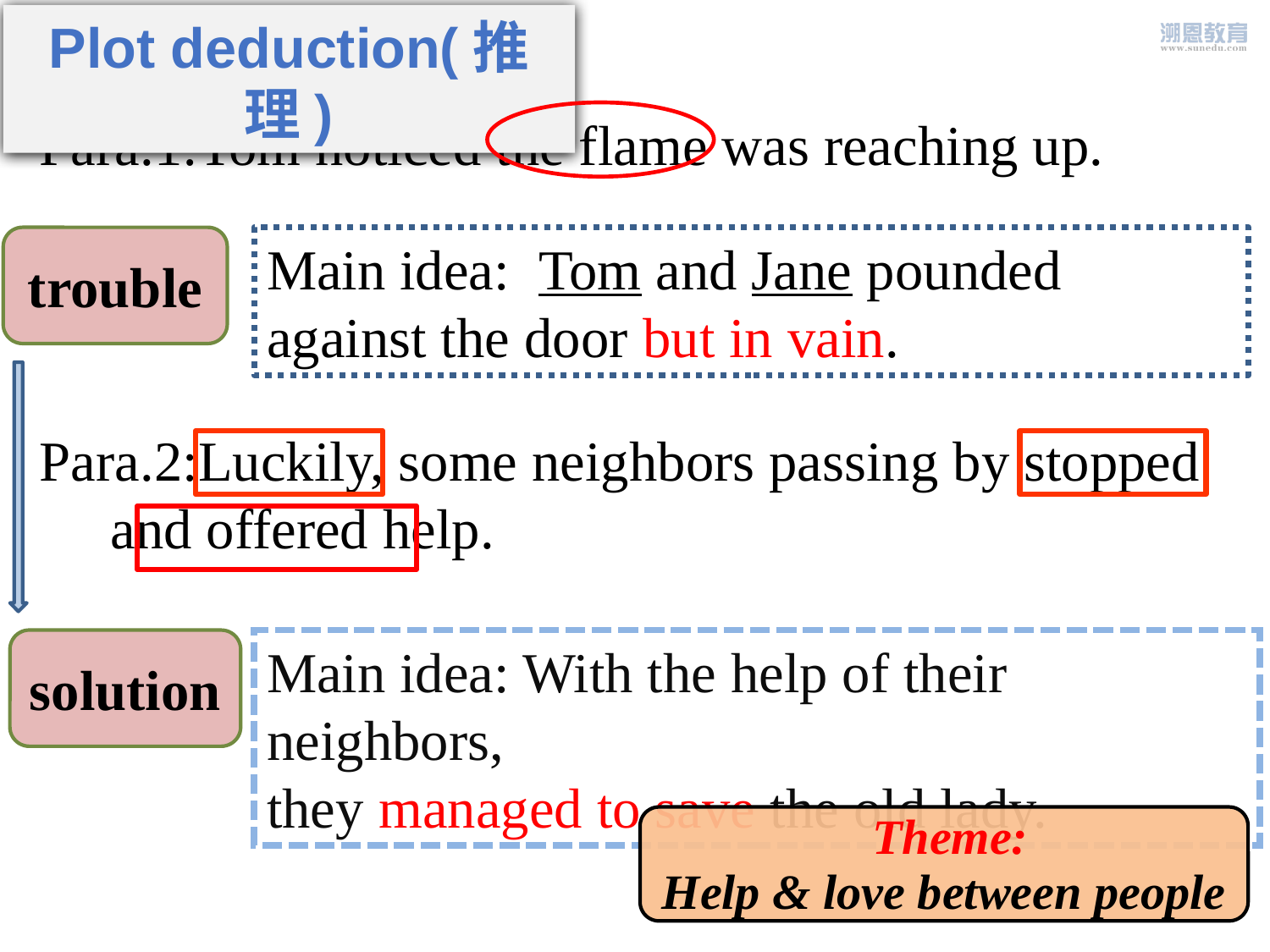

Plot deduction(推理)

Para.1:Tom noticed the flame was reaching up.

Para.2:Luckily, some neighbors passing by stopped         and offered help.
trouble
Main idea:  Tom and Jane pounded against the door but in vain.

solution
Main idea: With the help of their neighbors,
they managed to save the old lady.
 Theme:
Help & love between people